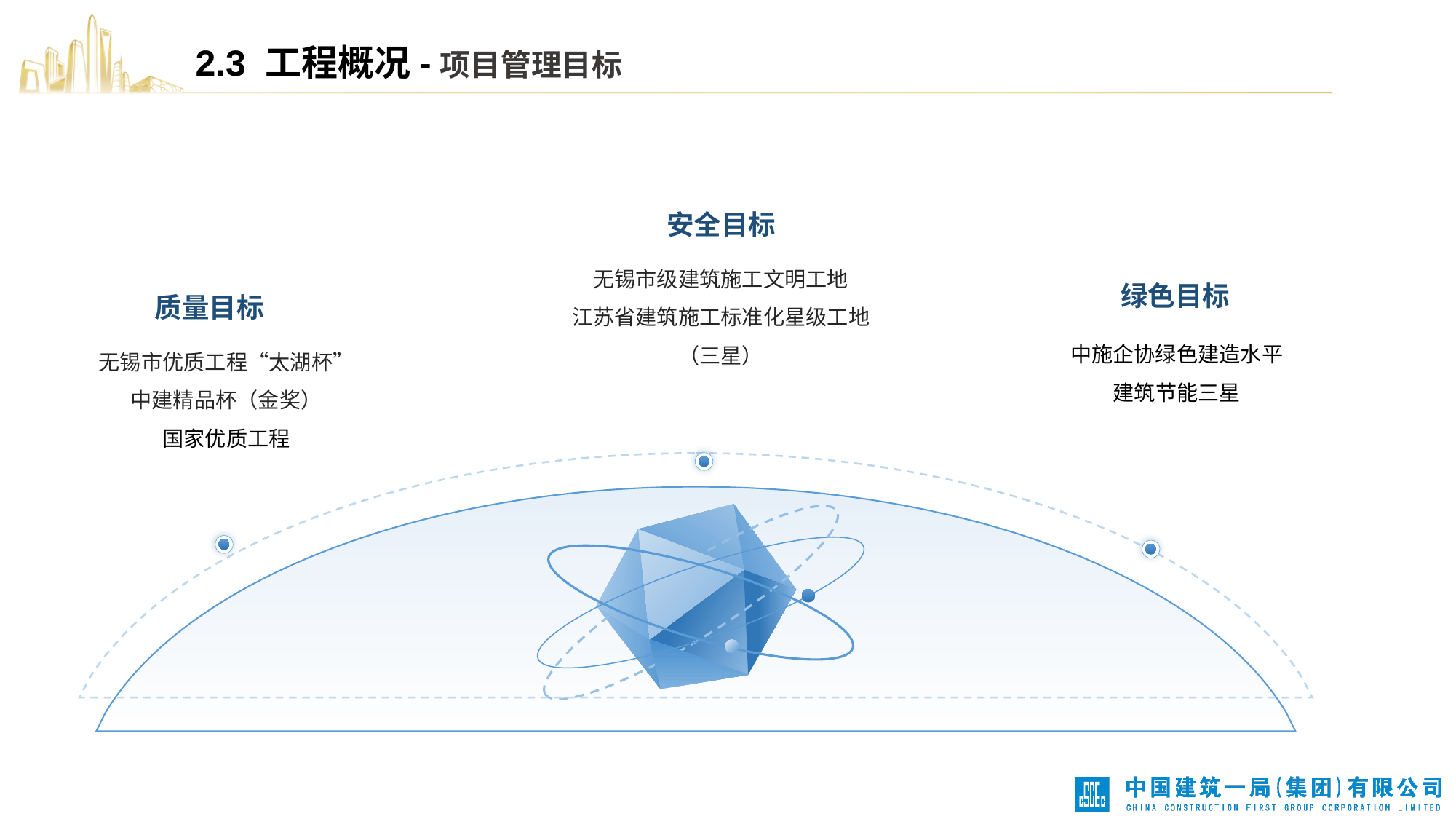

2.3 工程概况-项目管理目标
安全目标
无锡市级建筑施工文明工地
江苏省建筑施工标准化星级工地（三星）

绿色目标
中施企协绿色建造水平
建筑节能三星
质量目标
无锡市优质工程“太湖杯”
中建精品杯（金奖）
国家优质工程